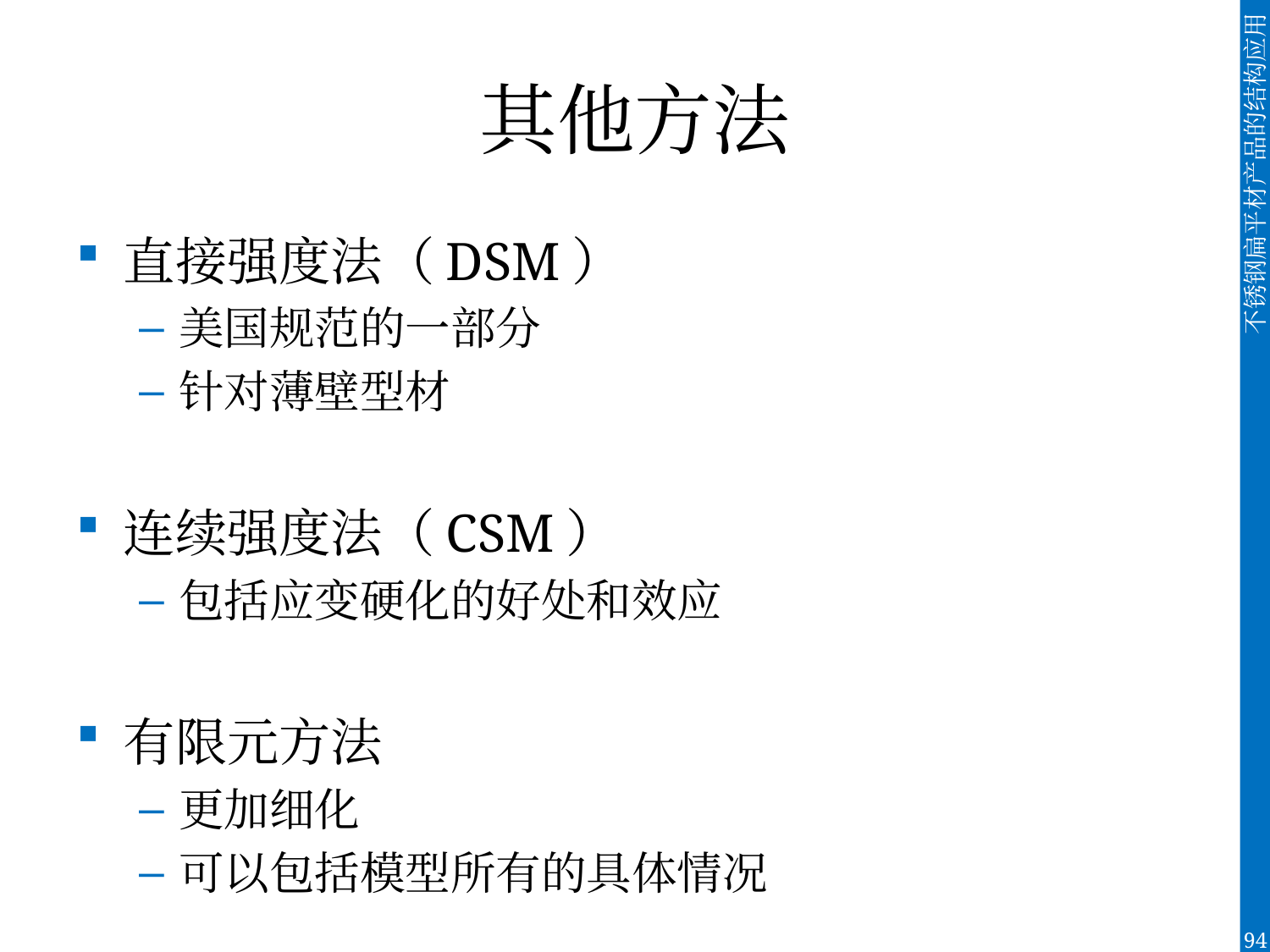

# 其他方法
直接强度法（DSM）
美国规范的一部分
针对薄壁型材

连续强度法（CSM）
包括应变硬化的好处和效应

有限元方法
更加细化
可以包括模型所有的具体情况

94